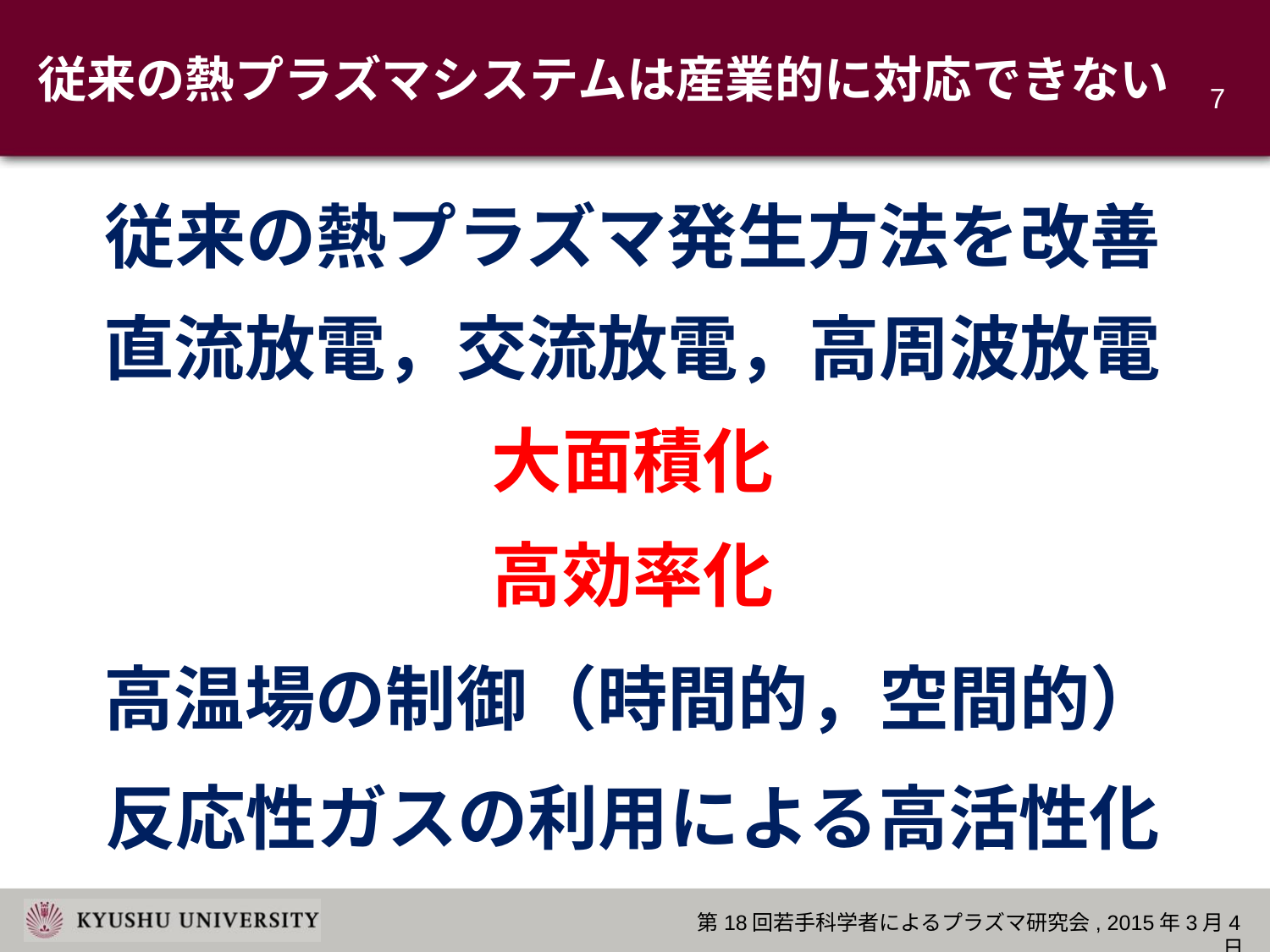

# 従来の熱プラズマシステムは産業的に対応できない
7
従来の熱プラズマ発生方法を改善
直流放電，交流放電，高周波放電
大面積化
高効率化
高温場の制御（時間的，空間的）
反応性ガスの利用による高活性化
第18回若手科学者によるプラズマ研究会, 2015年3月4日